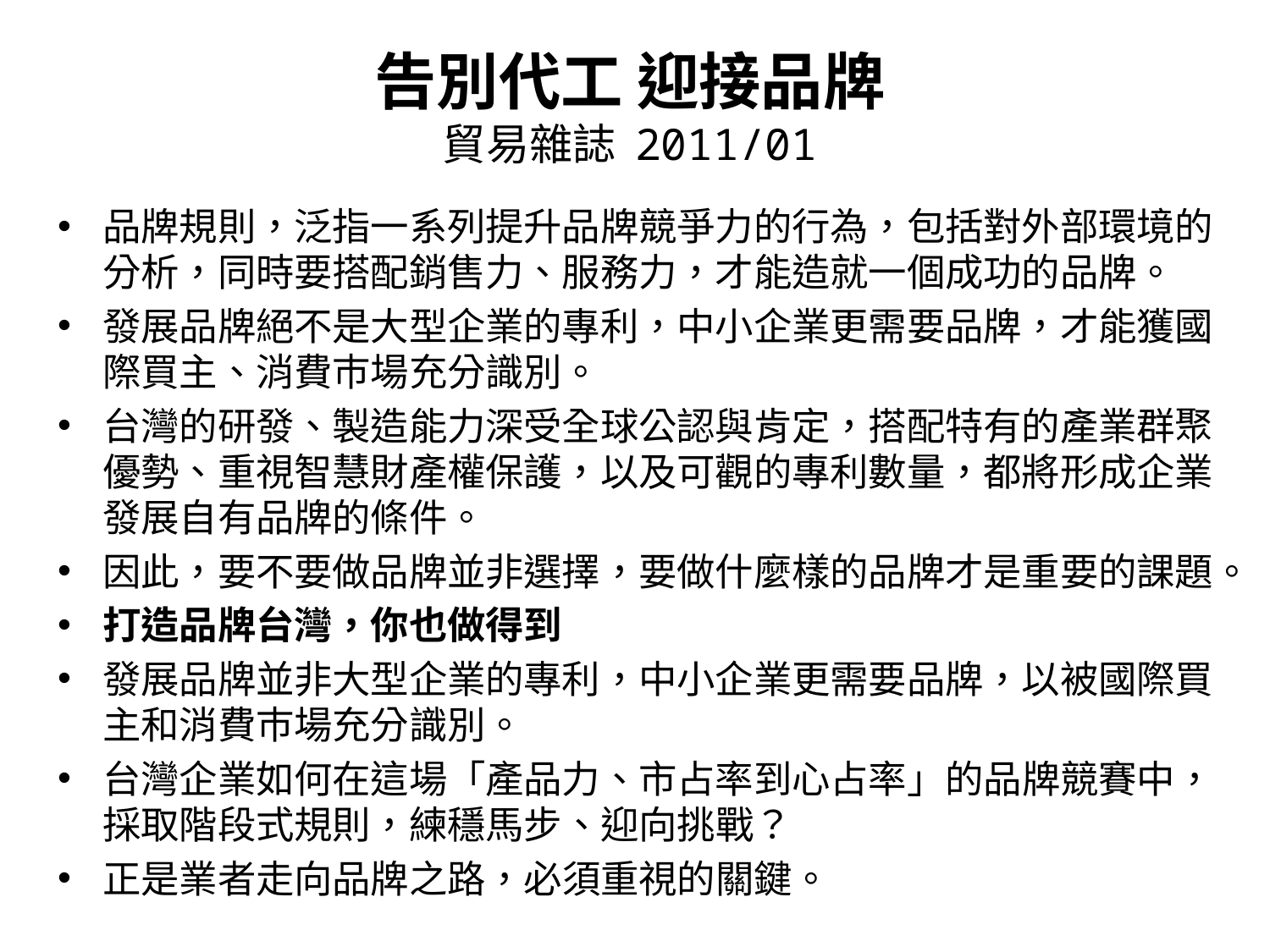

告別代工 迎接品牌
貿易雜誌 2011/01
品牌規則，泛指一系列提升品牌競爭力的行為，包括對外部環境的分析，同時要搭配銷售力、服務力，才能造就一個成功的品牌。
發展品牌絕不是大型企業的專利，中小企業更需要品牌，才能獲國際買主、消費巿場充分識別。
台灣的研發、製造能力深受全球公認與肯定，搭配特有的產業群聚優勢、重視智慧財產權保護，以及可觀的專利數量，都將形成企業發展自有品牌的條件。
因此，要不要做品牌並非選擇，要做什麼樣的品牌才是重要的課題。
打造品牌台灣，你也做得到
發展品牌並非大型企業的專利，中小企業更需要品牌，以被國際買主和消費巿場充分識別。
台灣企業如何在這場「產品力、市占率到心占率」的品牌競賽中，採取階段式規則，練穩馬步、迎向挑戰？
正是業者走向品牌之路，必須重視的關鍵。